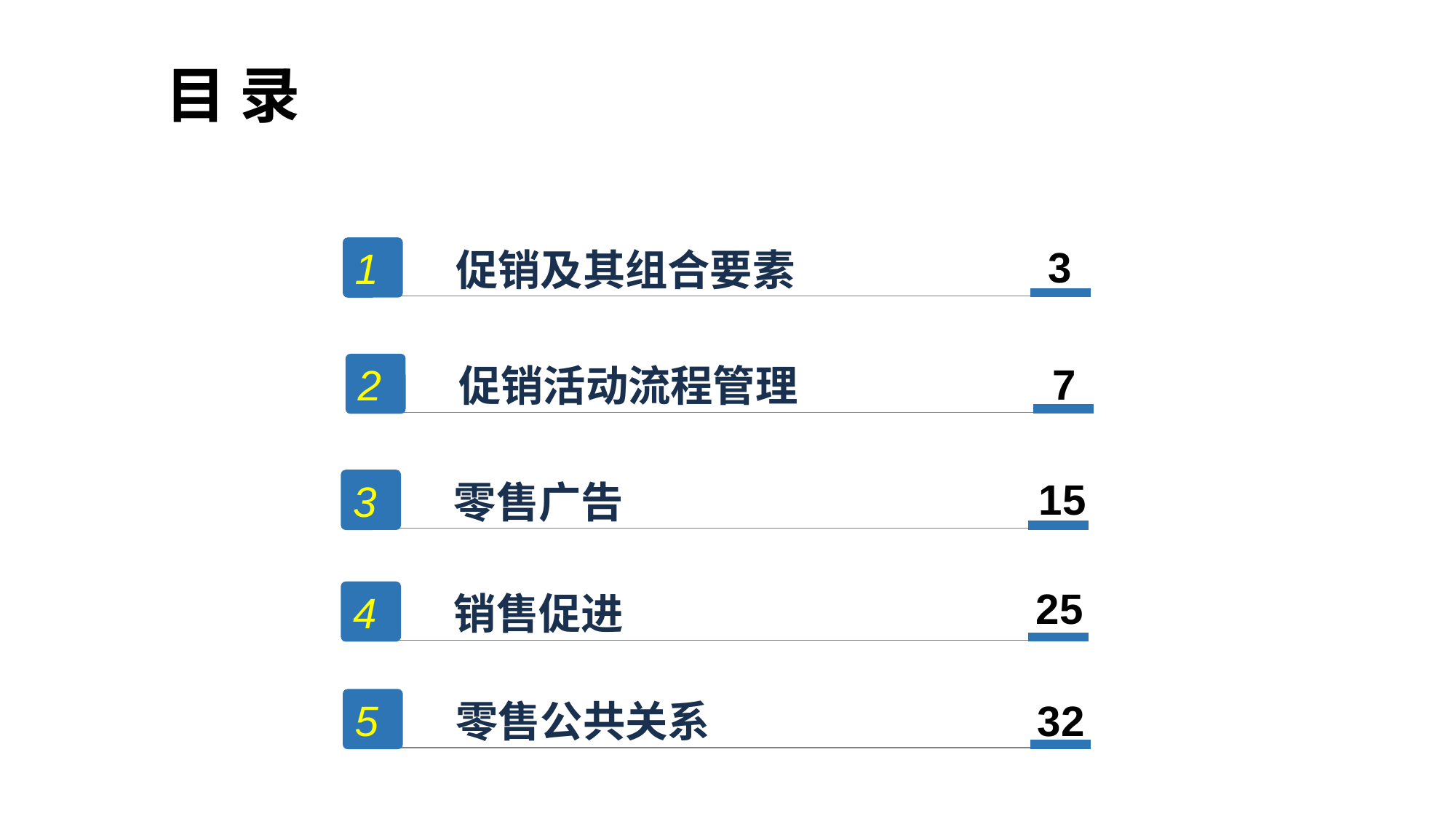

# 目 录
3
1
  促销及其组合要素

7
2
  促销活动流程管理

15
3
  零售广告

25
4
  销售促进

32
5
  零售公共关系

2